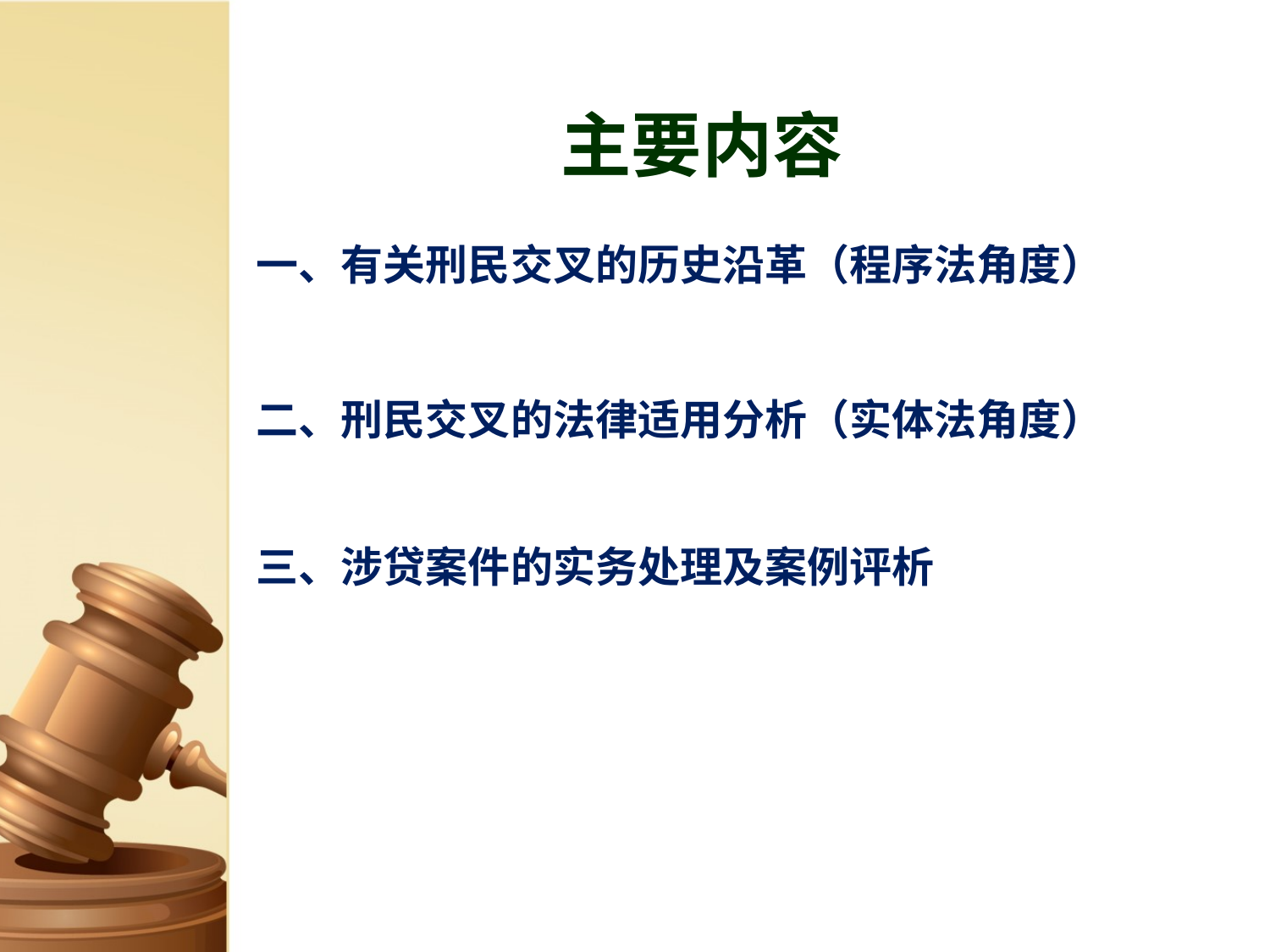

# 主要内容
一、有关刑民交叉的历史沿革（程序法角度）

二、刑民交叉的法律适用分析（实体法角度）

三、涉贷案件的实务处理及案例评析